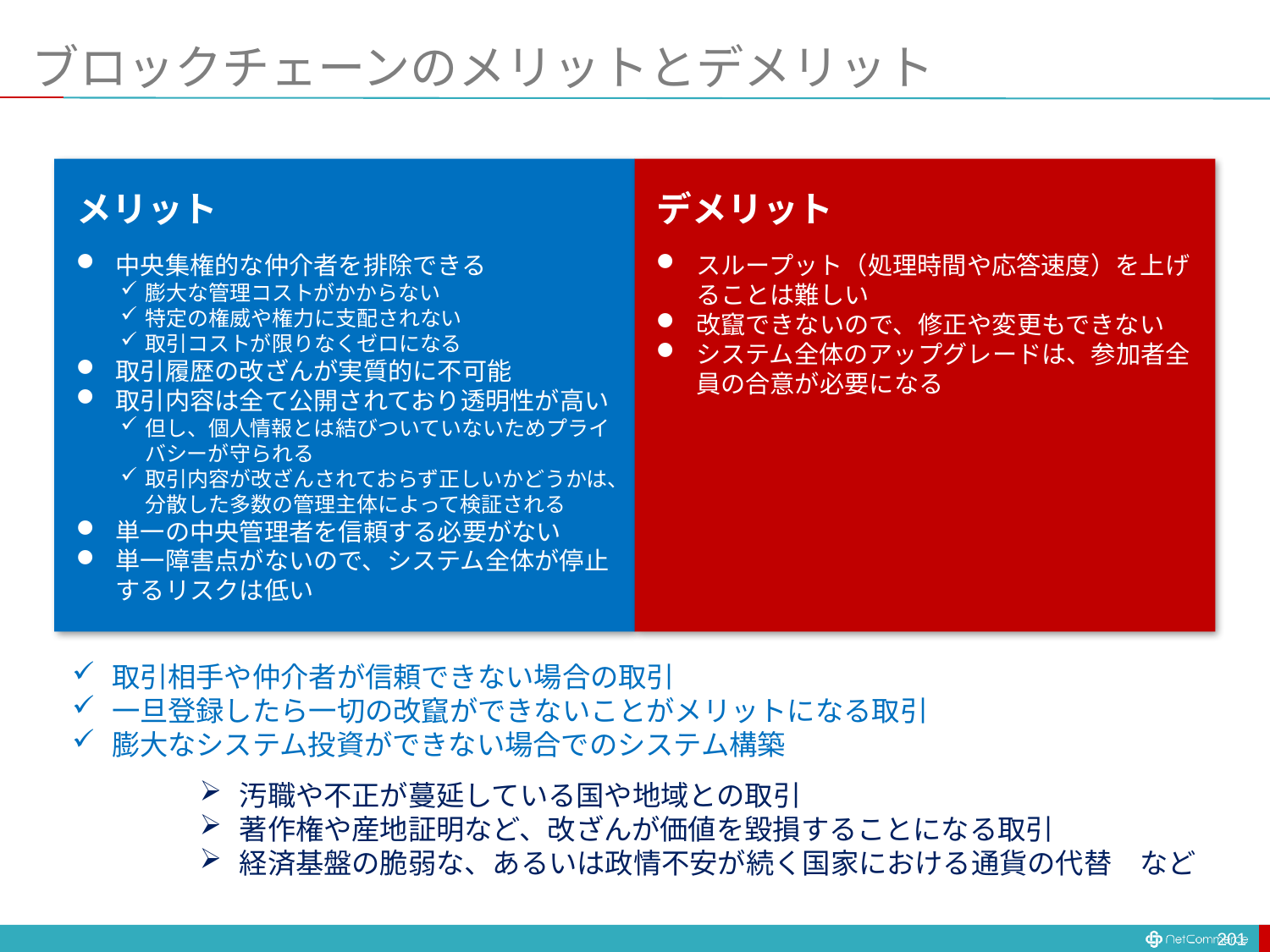

# ブロックチェーンのメリットとデメリット

メリット
デメリット
中央集権的な仲介者を排除できる
膨大な管理コストがかからない
特定の権威や権力に支配されない
取引コストが限りなくゼロになる
取引履歴の改ざんが実質的に不可能
取引内容は全て公開されており透明性が高い
但し、個人情報とは結びついていないためプライバシーが守られる
取引内容が改ざんされておらず正しいかどうかは、分散した多数の管理主体によって検証される
単一の中央管理者を信頼する必要がない
単一障害点がないので、システム全体が停止するリスクは低い
スループット（処理時間や応答速度）を上げることは難しい
改竄できないので、修正や変更もできない
システム全体のアップグレードは、参加者全員の合意が必要になる
取引相手や仲介者が信頼できない場合の取引
一旦登録したら一切の改竄ができないことがメリットになる取引
膨大なシステム投資ができない場合でのシステム構築
汚職や不正が蔓延している国や地域との取引
著作権や産地証明など、改ざんが価値を毀損することになる取引
経済基盤の脆弱な、あるいは政情不安が続く国家における通貨の代替　など
201